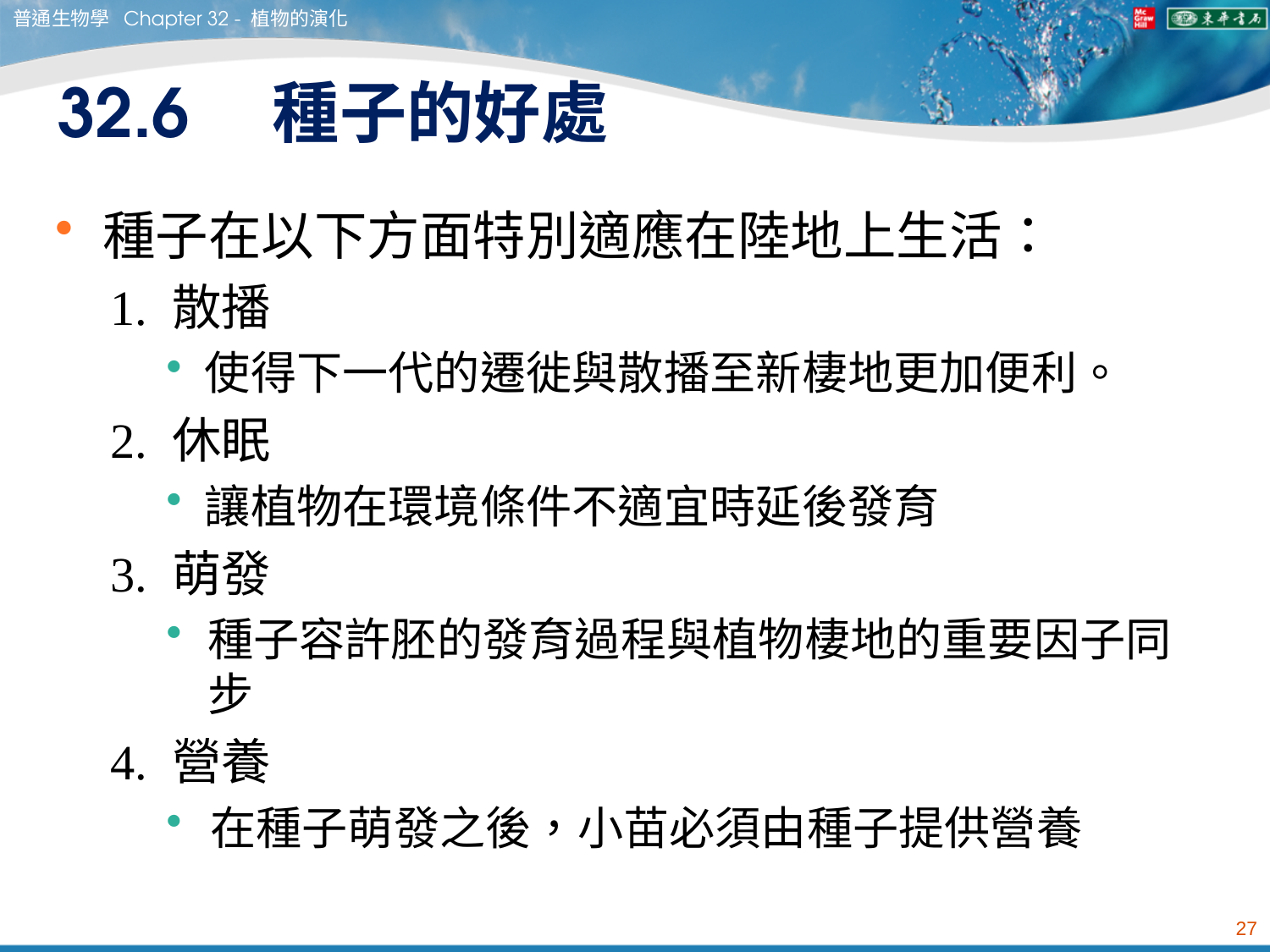

普通生物學  Chapter 32 - 植物的演化
# 32.6　種子的好處
種子在以下方面特別適應在陸地上生活：
1. 散播
使得下一代的遷徙與散播至新棲地更加便利。
2. 休眠
讓植物在環境條件不適宜時延後發育
3. 萌發
種子容許胚的發育過程與植物棲地的重要因子同步
4. 營養
在種子萌發之後，小苗必須由種子提供營養
27